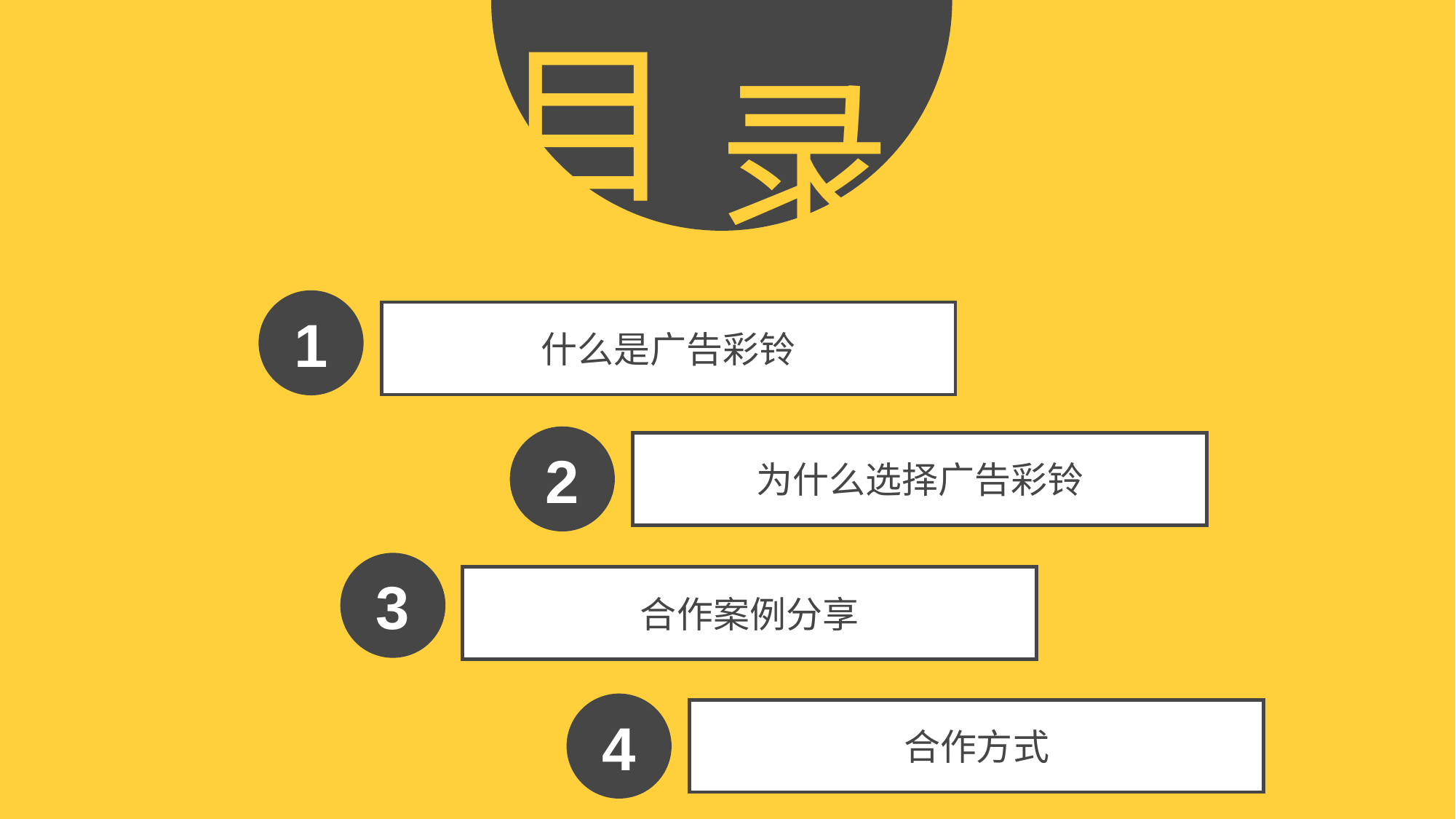

1
什么是广告彩铃
2
为什么选择广告彩铃
3
合作案例分享
4
合作方式